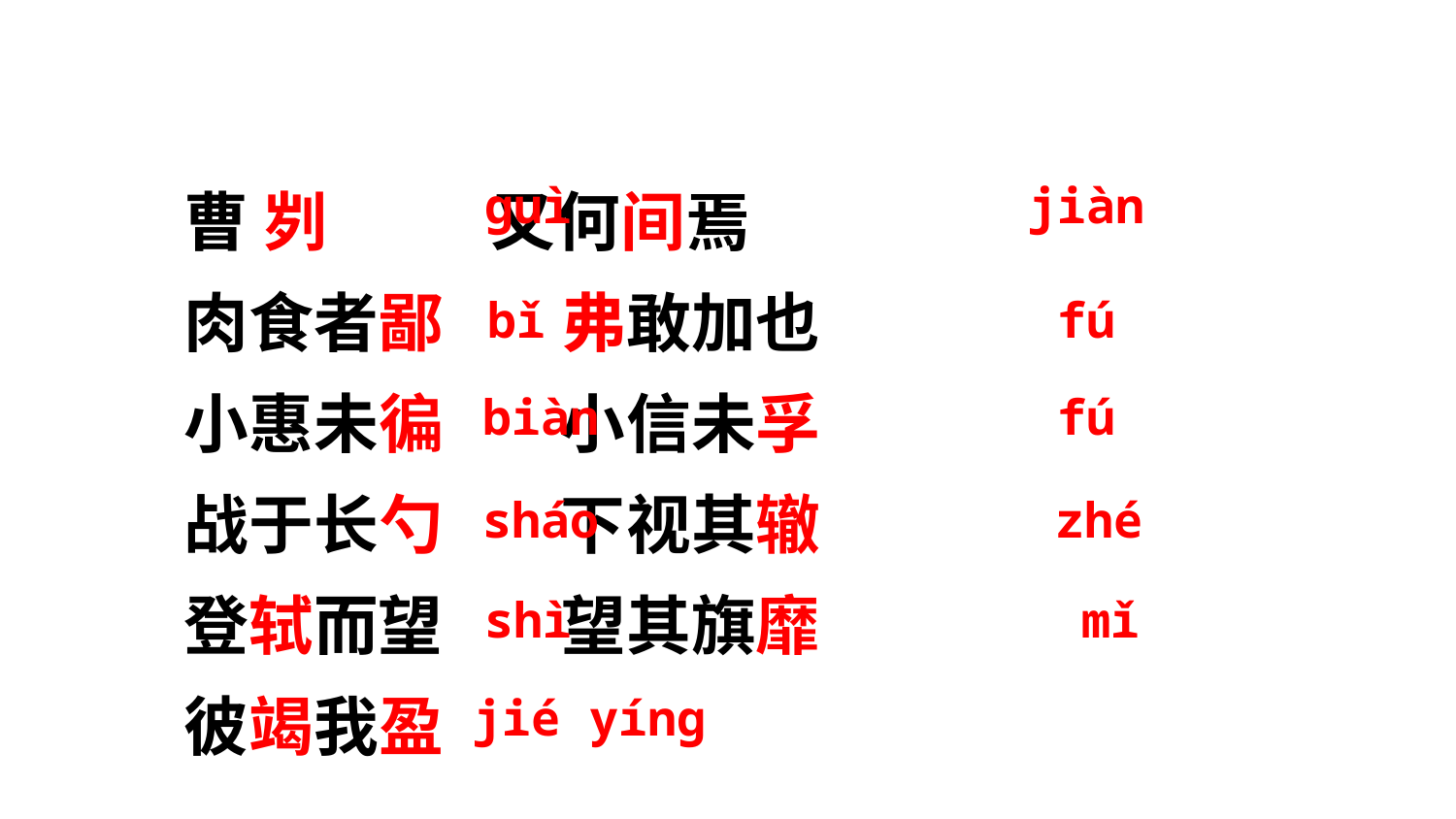

曹 刿           又何间焉
肉食者鄙        弗敢加也
小惠未徧        小信未孚
战于长勺        下视其辙
登轼而望        望其旗靡
彼竭我盈
guì
jiàn
bǐ
fú
fú
biàn
zhé
sháo
mǐ
shì
jié yíng